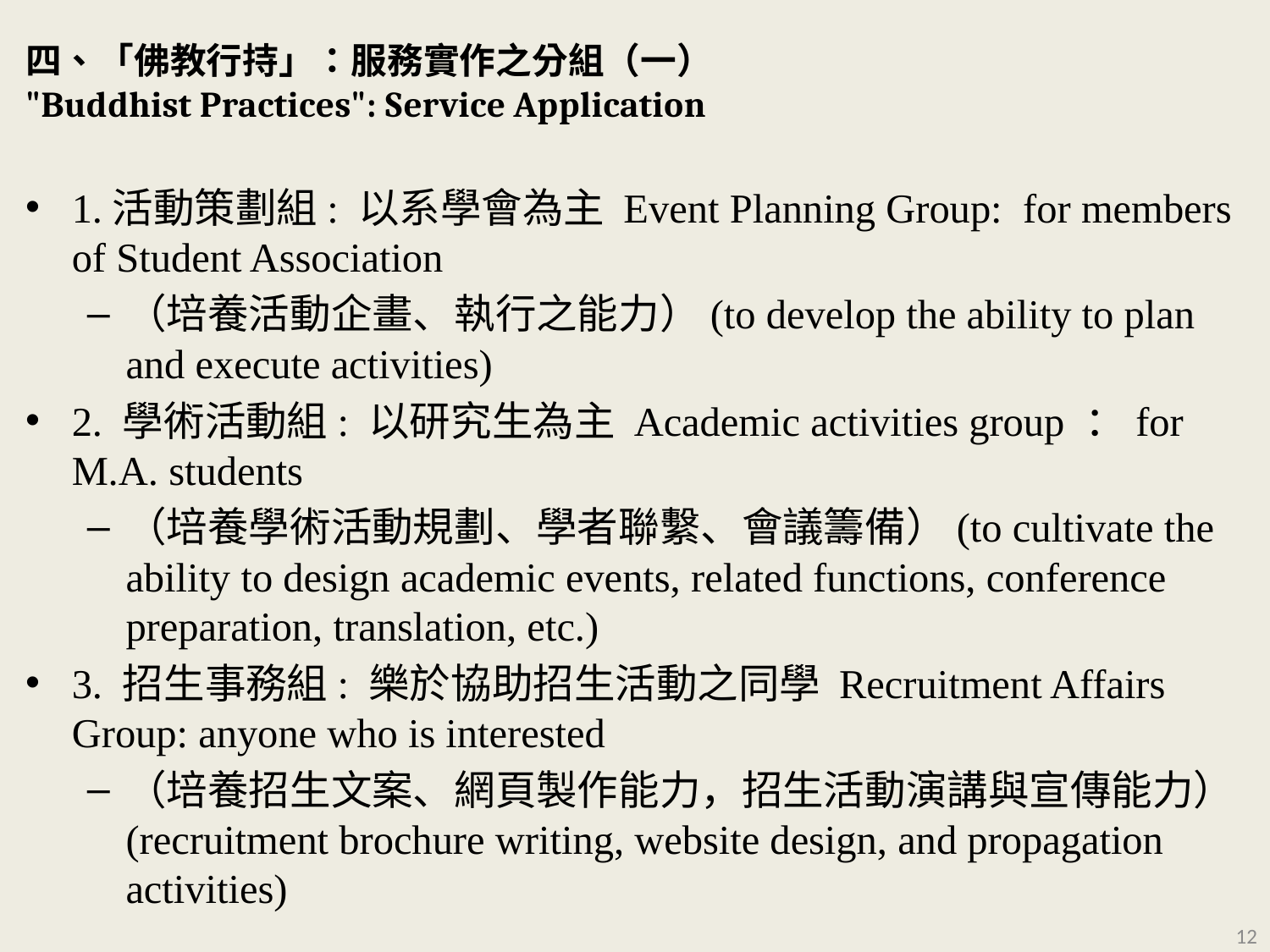

# 四、「佛教行持」：服務實作之分組（一） "Buddhist Practices": Service Application
1.活動策劃組: 以系學會為主 Event Planning Group:  for members of Student Association
（培養活動企畫、執行之能力）(to develop the ability to plan and execute activities)
2. 學術活動組: 以研究生為主 Academic activities group ：for M.A. students
（培養學術活動規劃、學者聯繫、會議籌備）(to cultivate the ability to design academic events, related functions, conference preparation, translation, etc.)
3. 招生事務組: 樂於協助招生活動之同學 Recruitment Affairs Group: anyone who is interested
（培養招生文案、網頁製作能力，招生活動演講與宣傳能力）(recruitment brochure writing, website design, and propagation activities)

12